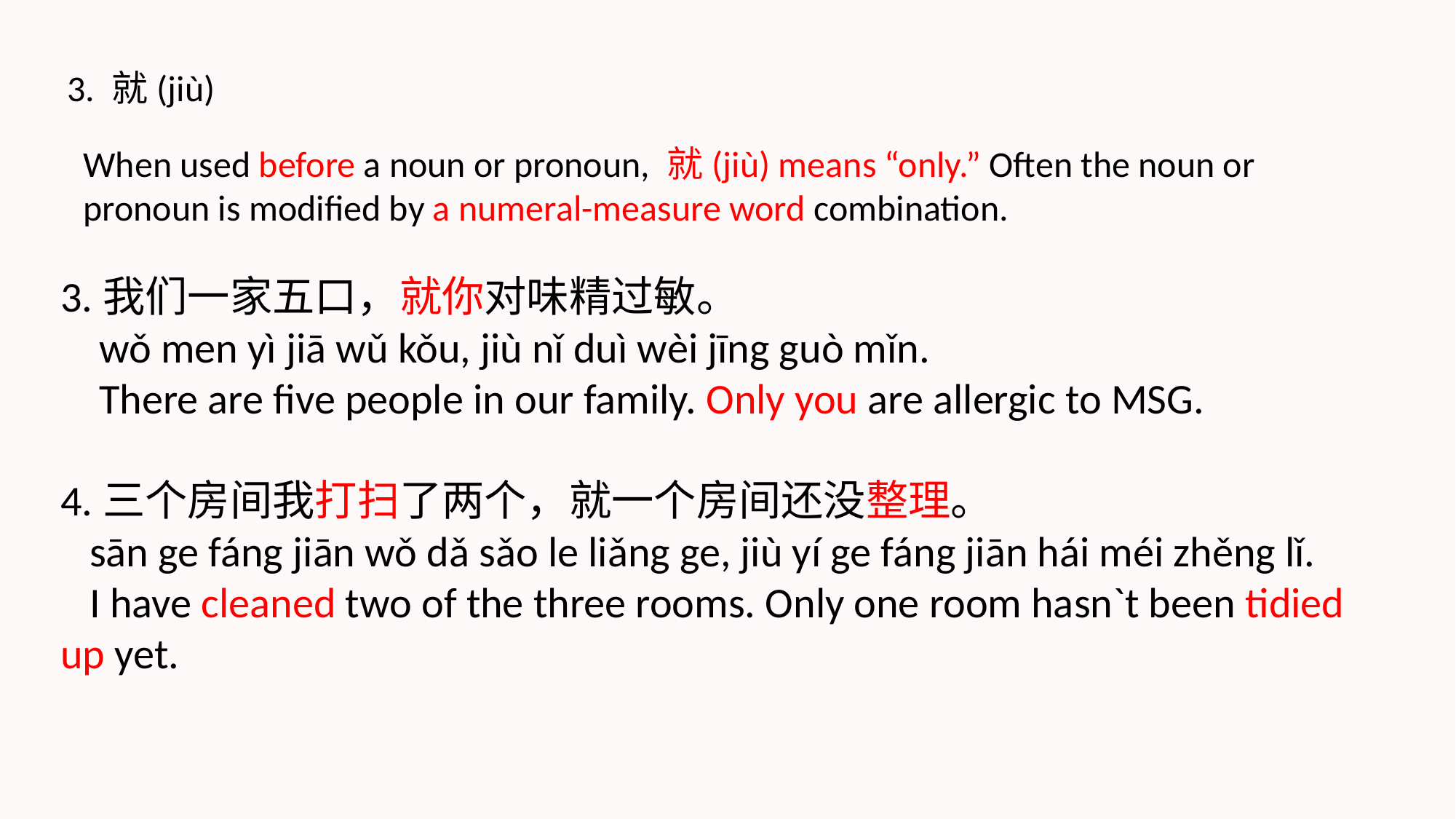

3. 就(jiù)
When used before a noun or pronoun, 就(jiù) means “only.” Often the noun or pronoun is modified by a numeral-measure word combination.
3.我们一家五口，就你对味精过敏。
    wǒ men yì jiā wǔ kǒu, jiù nǐ duì wèi jīng guò mǐn.
    There are five people in our family. Only you are allergic to MSG.

4.三个房间我打扫了两个，就一个房间还没整理。
   sān ge fáng jiān wǒ dǎ sǎo le liǎng ge, jiù yí ge fáng jiān hái méi zhěng lǐ.
   I have cleaned two of the three rooms. Only one room hasn`t been tidied up yet.